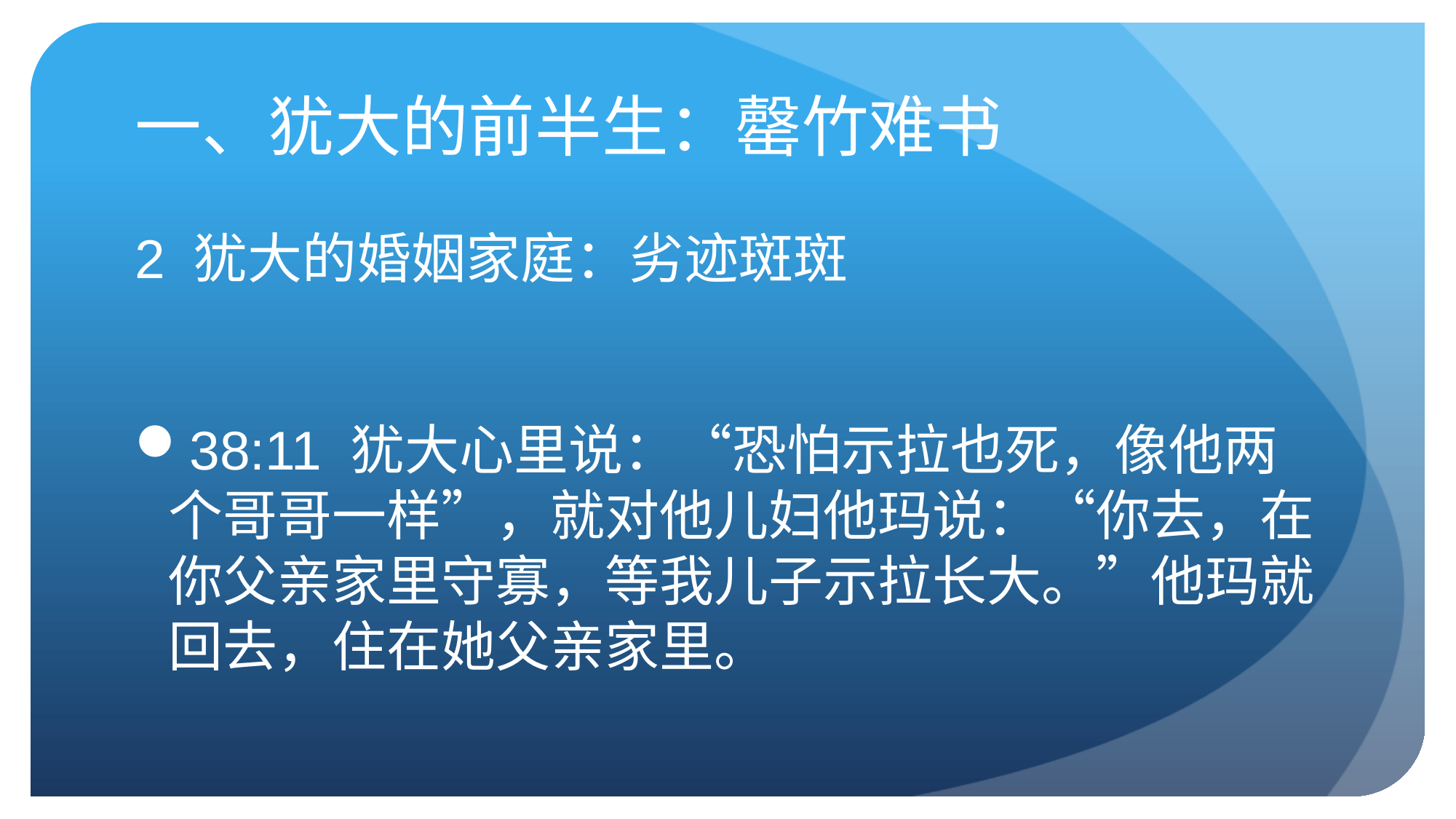

# 一、犹大的前半生：罄竹难书
2 犹大的婚姻家庭：劣迹斑斑

38:11 犹大心里说：“恐怕示拉也死，像他两个哥哥一样”，就对他儿妇他玛说：“你去，在你父亲家里守寡，等我儿子示拉长大。”他玛就回去，住在她父亲家里。